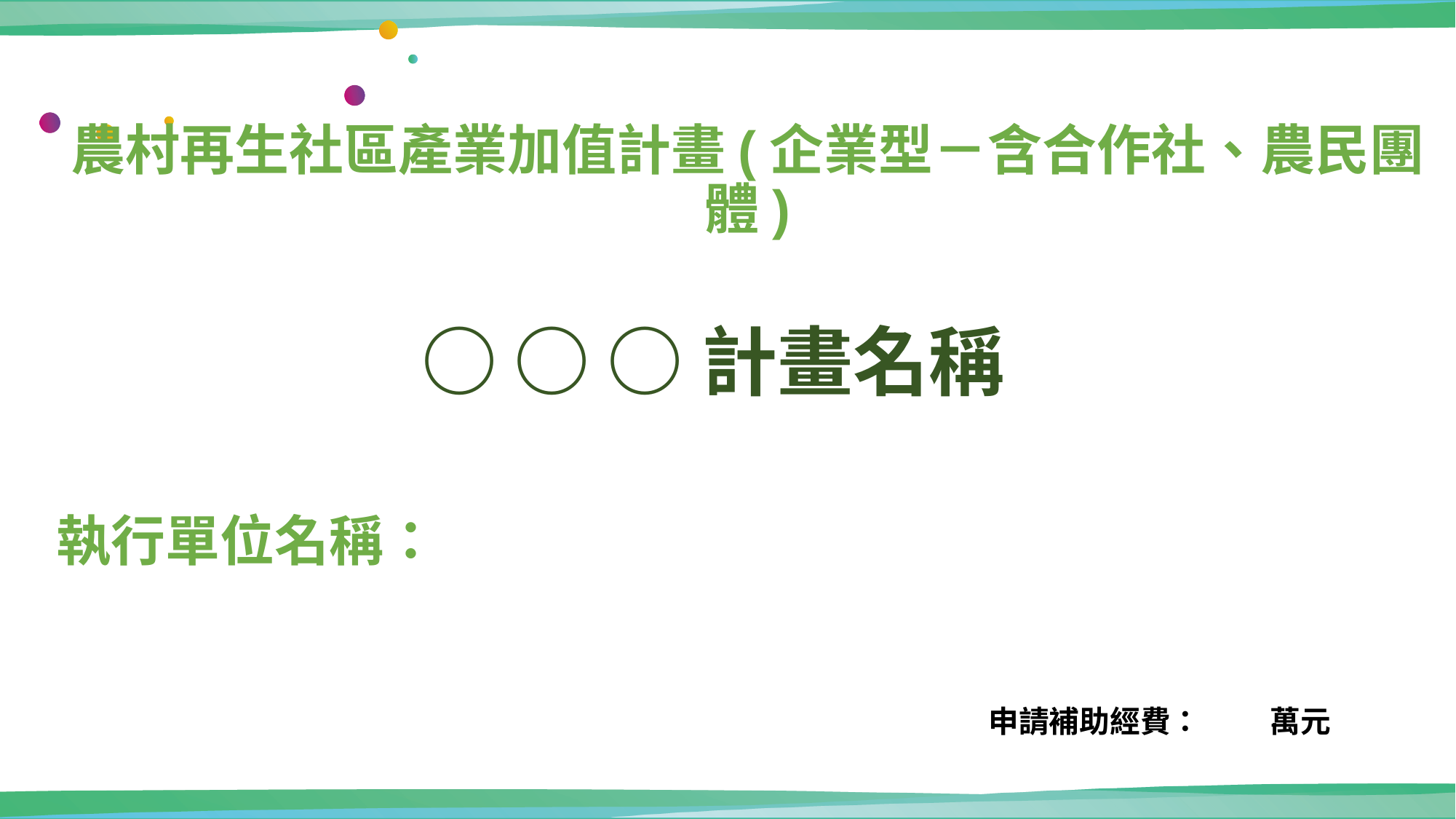

農村再生社區產業加值計畫(企業型－含合作社、農民團體)
○ ○ ○計畫名稱

執行單位名稱：

申請補助經費：          萬元